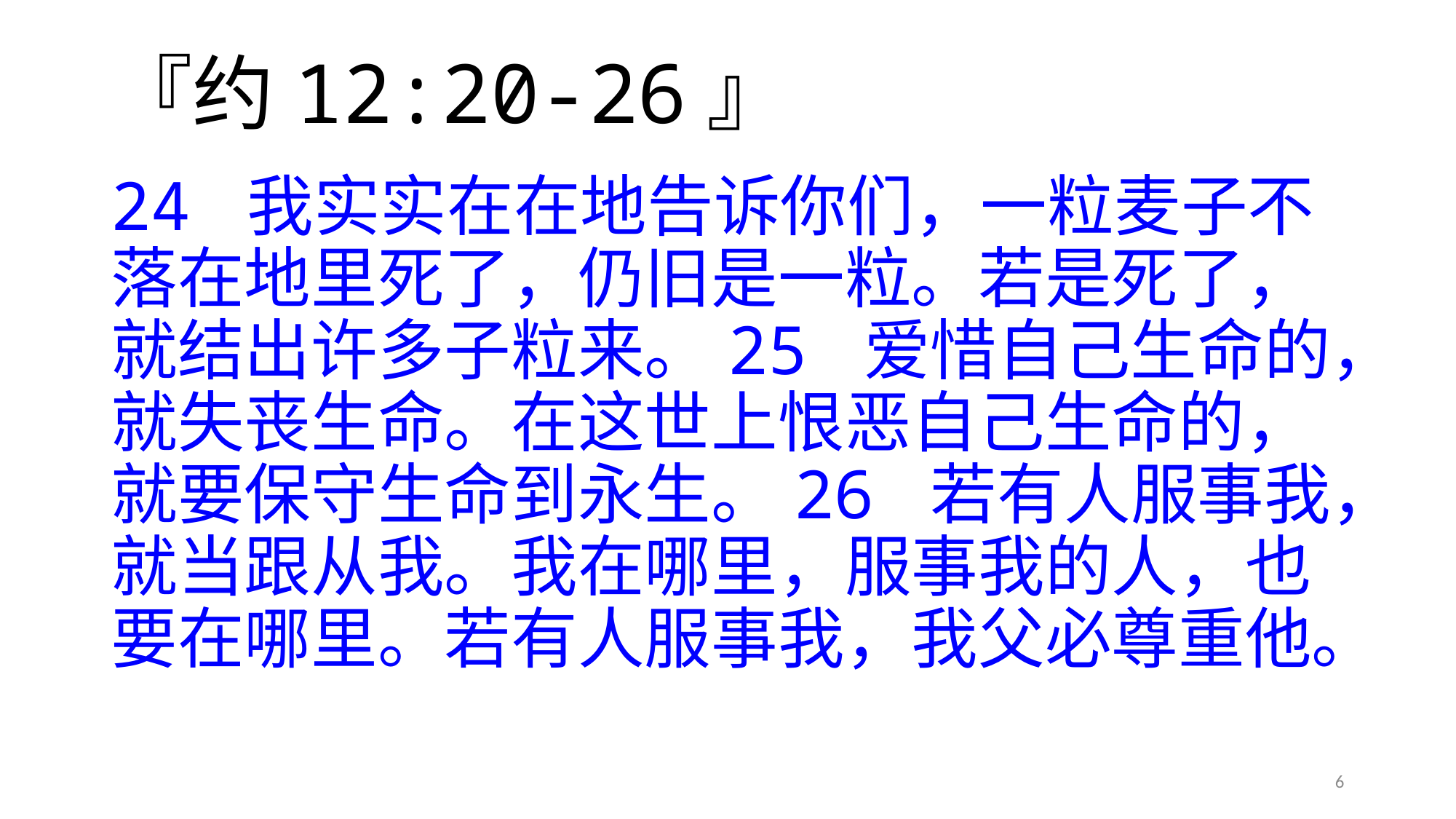

# 『约12:20-26』
24 我实实在在地告诉你们，一粒麦子不落在地里死了，仍旧是一粒。若是死了，就结出许多子粒来。25 爱惜自己生命的，就失丧生命。在这世上恨恶自己生命的，就要保守生命到永生。26 若有人服事我，就当跟从我。我在哪里，服事我的人，也要在哪里。若有人服事我，我父必尊重他。
6